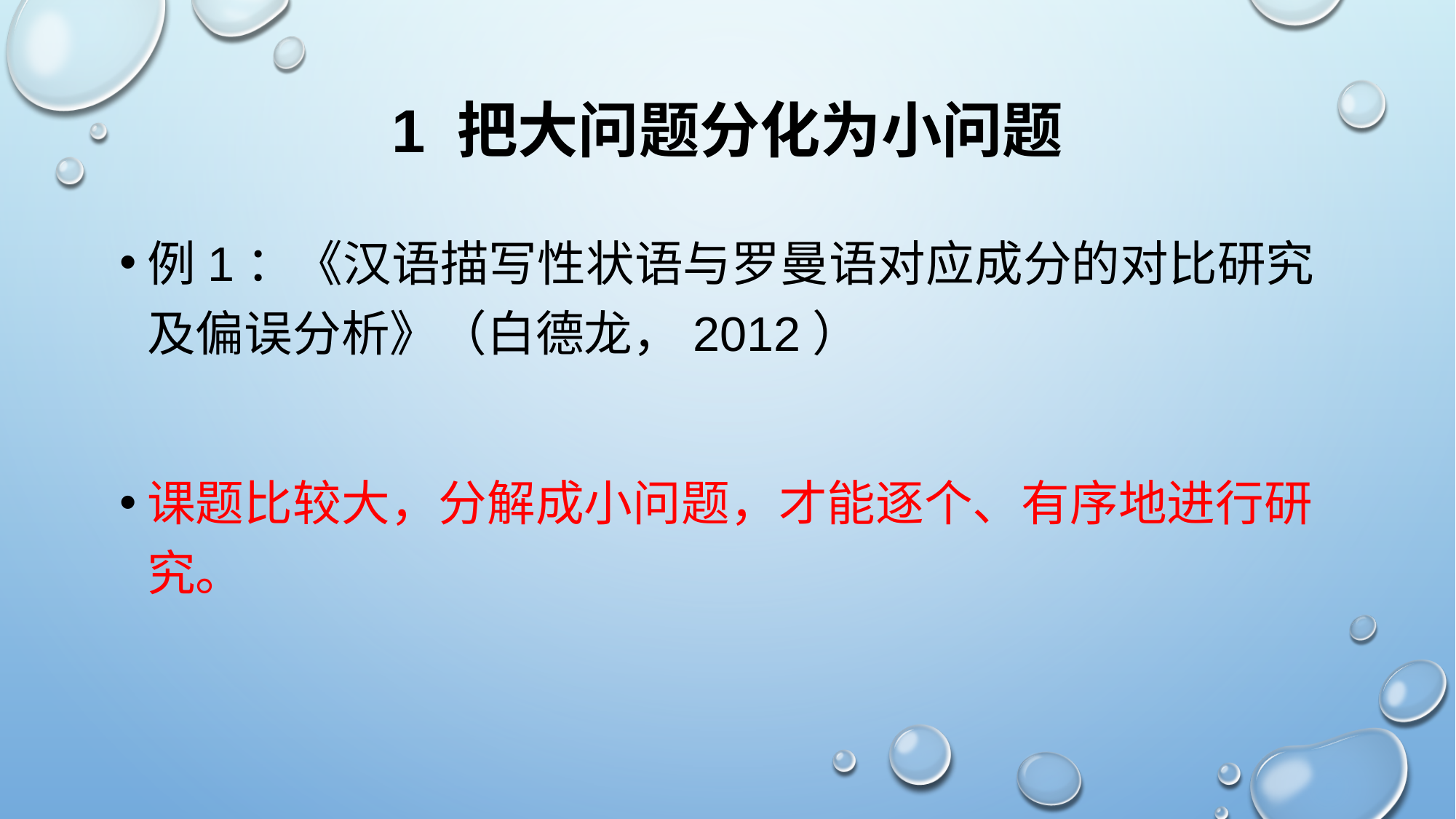

# 1 把大问题分化为小问题
例1：《汉语描写性状语与罗曼语对应成分的对比研究及偏误分析》（白德龙，2012）

课题比较大，分解成小问题，才能逐个、有序地进行研究。